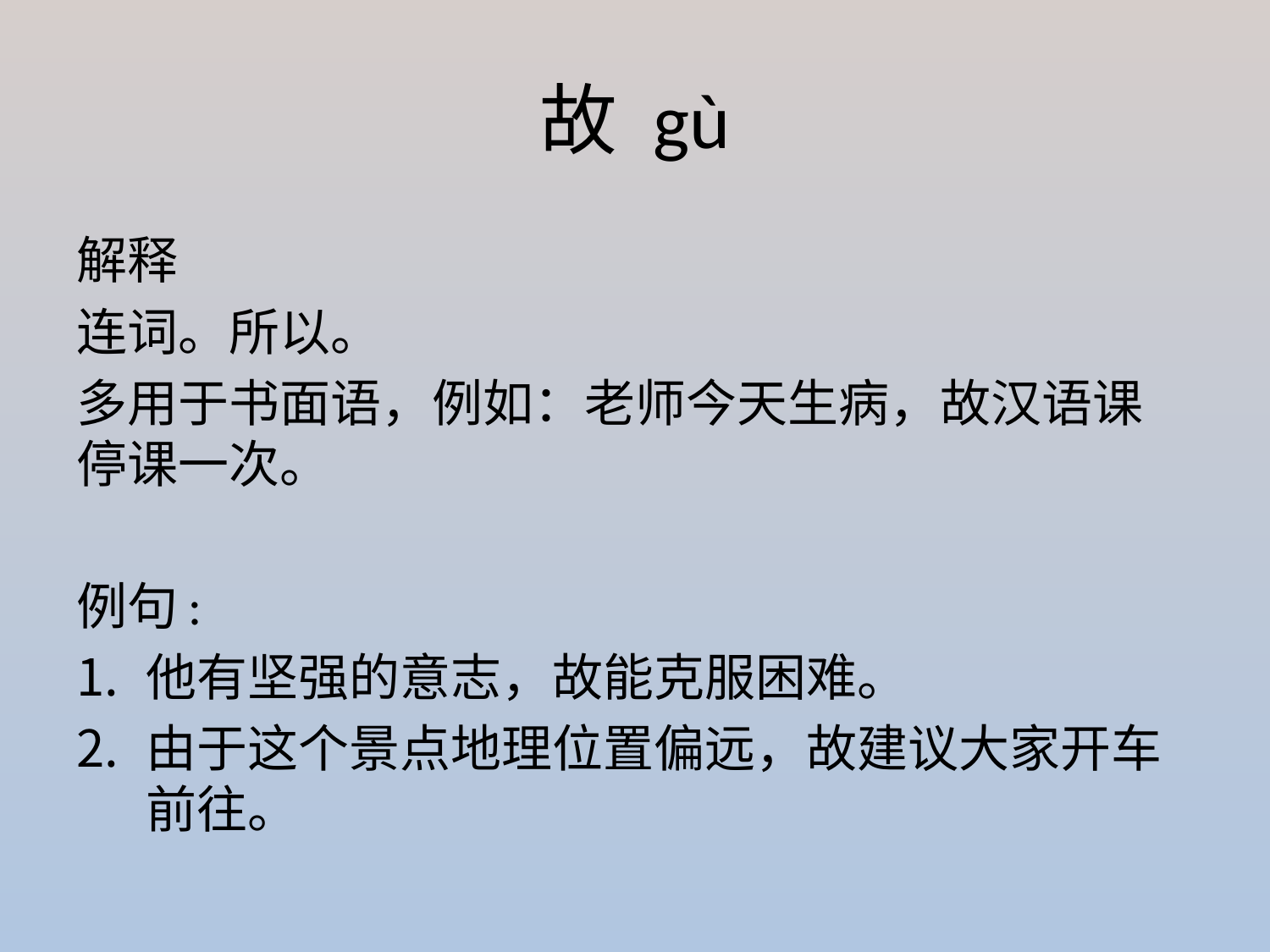

# 故 gù
解释
连词。所以。
多用于书面语，例如：老师今天生病，故汉语课停课一次。

例句:
他有坚强的意志，故能克服困难。
由于这个景点地理位置偏远，故建议大家开车前往。